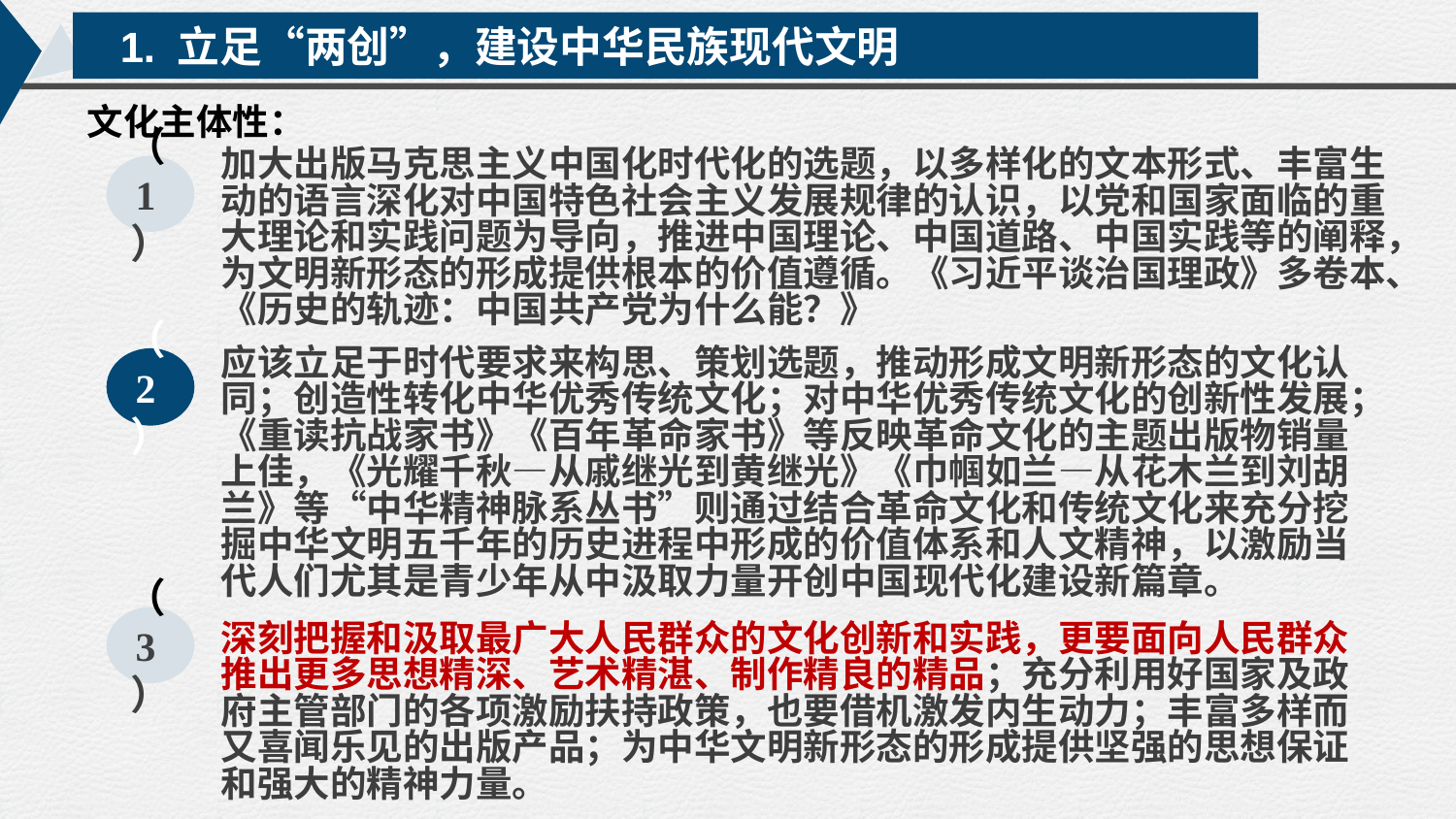

1. 立足“两创”，建设中华民族现代文明

文化主体性：
加大出版马克思主义中国化时代化的选题，以多样化的文本形式、丰富生动的语言深化对中国特色社会主义发展规律的认识，以党和国家面临的重大理论和实践问题为导向，推进中国理论、中国道路、中国实践等的阐释，为文明新形态的形成提供根本的价值遵循。《习近平谈治国理政》多卷本、《历史的轨迹：中国共产党为什么能？》

（1）
应该立足于时代要求来构思、策划选题，推动形成文明新形态的文化认同；创造性转化中华优秀传统文化；对中华优秀传统文化的创新性发展；《重读抗战家书》《百年革命家书》等反映革命文化的主题出版物销量上佳，《光耀千秋—从戚继光到黄继光》《巾帼如兰—从花木兰到刘胡兰》等“中华精神脉系丛书”则通过结合革命文化和传统文化来充分挖掘中华文明五千年的历史进程中形成的价值体系和人文精神，以激励当代人们尤其是青少年从中汲取力量开创中国现代化建设新篇章。

（2）
（3）
深刻把握和汲取最广大人民群众的文化创新和实践，更要面向人民群众推出更多思想精深、艺术精湛、制作精良的精品；充分利用好国家及政府主管部门的各项激励扶持政策，也要借机激发内生动力；丰富多样而又喜闻乐见的出版产品；为中华文明新形态的形成提供坚强的思想保证和强大的精神力量。